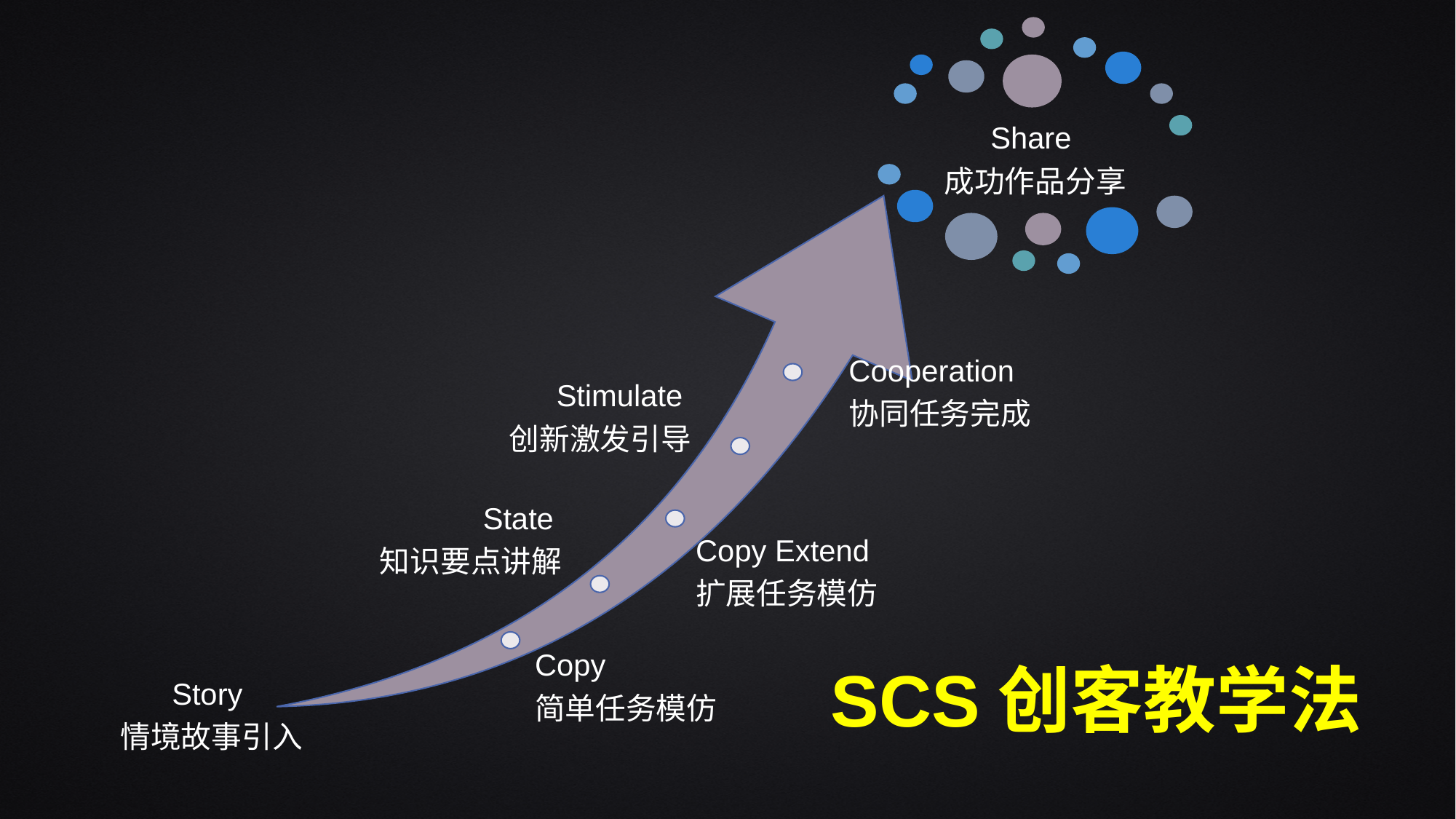

Share
成功作品分享

Cooperation
协同任务完成
Stimulate
创新激发引导
State
知识要点讲解
Copy Extend
扩展任务模仿
Copy
简单任务模仿
Story
情境故事引入
SCS创客教学法